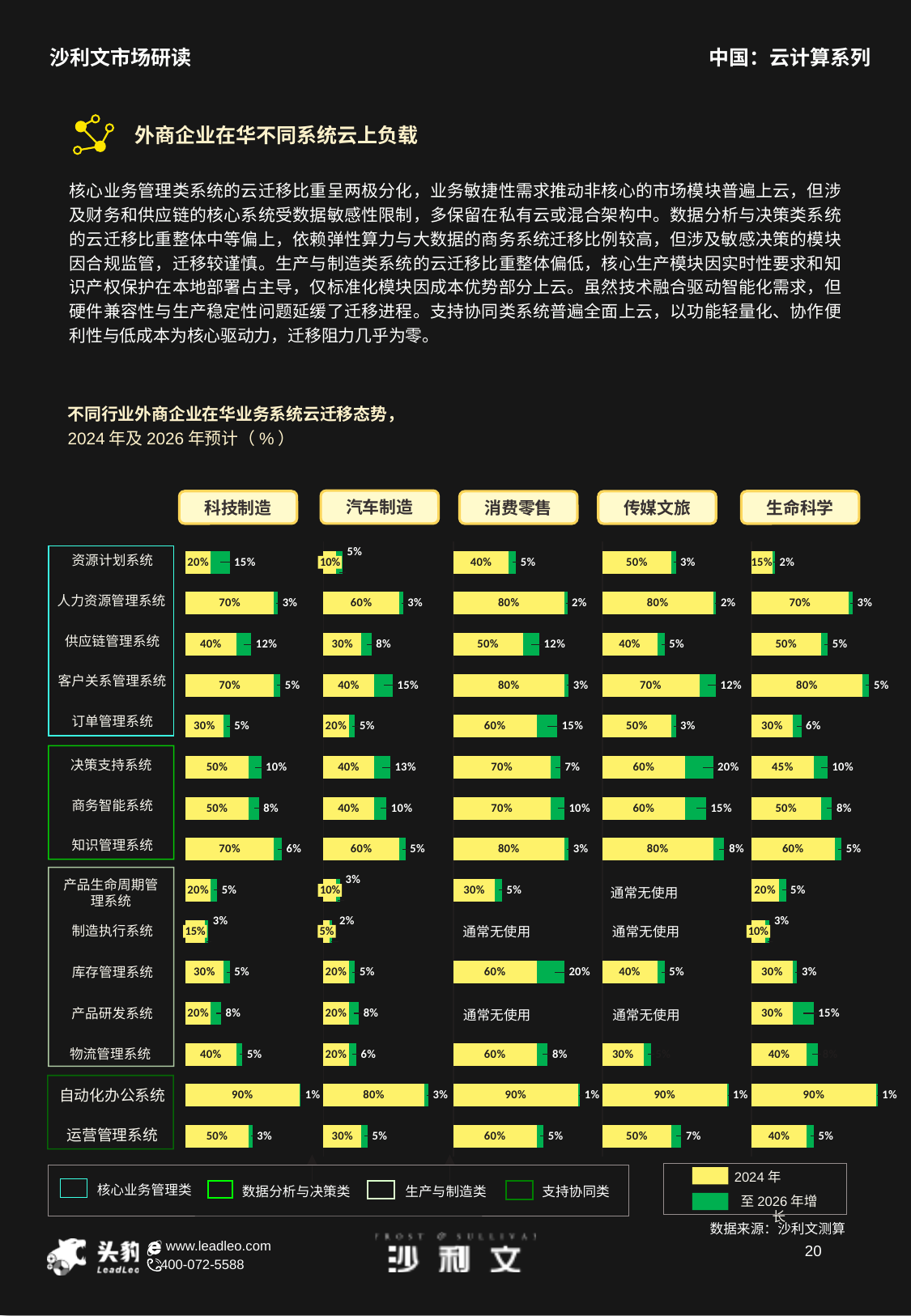

外商企业在华不同系统云上负载

核心业务管理类系统的云迁移比重呈两极分化，业务敏捷性需求推动非核心的市场模块普遍上云，但涉及财务和供应链的核心系统受数据敏感性限制，多保留在私有云或混合架构中。数据分析与决策类系统的云迁移比重整体中等偏上，依赖弹性算力与大数据的商务系统迁移比例较高，但涉及敏感决策的模块因合规监管，迁移较谨慎。生产与制造类系统的云迁移比重整体偏低，核心生产模块因实时性要求和知识产权保护在本地部署占主导，仅标准化模块因成本优势部分上云。虽然技术融合驱动智能化需求，但硬件兼容性与生产稳定性问题延缓了迁移进程。支持协同类系统普遍全面上云，以功能轻量化、协作便利性与低成本为核心驱动力，迁移阻力几乎为零。
不同行业外商企业在华业务系统云迁移态势，
2024年及2026年预计（%）
汽车制造
科技制造
生命科学
消费零售
传媒文旅

### Chart

| Category |  |  |
|---|---|---|

### Chart

| Category |  |  |
|---|---|---|

### Chart

| Category |  |  |
|---|---|---|

### Chart

| Category |  |  |
|---|---|---|

### Chart

| Category |  |  |
|---|---|---|
资源计划系统
10%
人力资源管理系统
供应链管理系统
客户关系管理系统
订单管理系统

决策支持系统
商务智能系统
知识管理系统

产品生命周期管理系统
通常无使用
10%
通常无使用
通常无使用
制造执行系统
15%
5%
10%
库存管理系统
通常无使用
通常无使用
产品研发系统
物流管理系统

自动化办公系统
运营管理系统
2024年

至2026年增长

核心业务管理类

数据分析与决策类

支持协同类

生产与制造类

100%
数据来源：沙利文测算